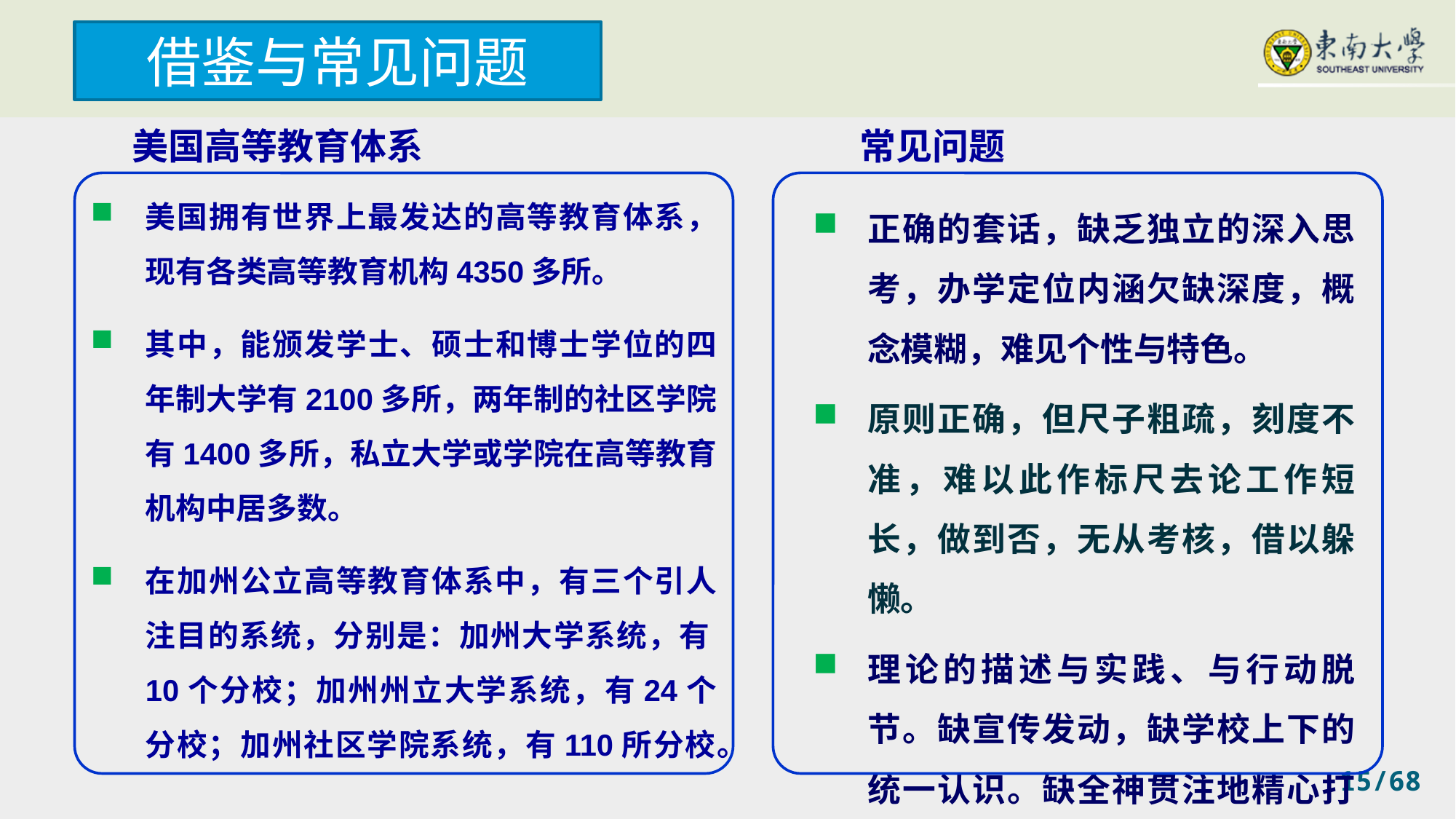

借鉴与常见问题
美国高等教育体系
常见问题

美国拥有世界上最发达的高等教育体系，现有各类高等教育机构4350多所。
其中，能颁发学士、硕士和博士学位的四年制大学有2100多所，两年制的社区学院有1400多所，私立大学或学院在高等教育机构中居多数。
在加州公立高等教育体系中，有三个引人注目的系统，分别是：加州大学系统，有10个分校；加州州立大学系统，有24个分校；加州社区学院系统，有110所分校。
正确的套话，缺乏独立的深入思考，办学定位内涵欠缺深度，概念模糊，难见个性与特色。
原则正确，但尺子粗疏，刻度不准，难以此作标尺去论工作短长，做到否，无从考核，借以躲懒。
理论的描述与实践、与行动脱节。缺宣传发动，缺学校上下的统一认识。缺全神贯注地精心打磨。